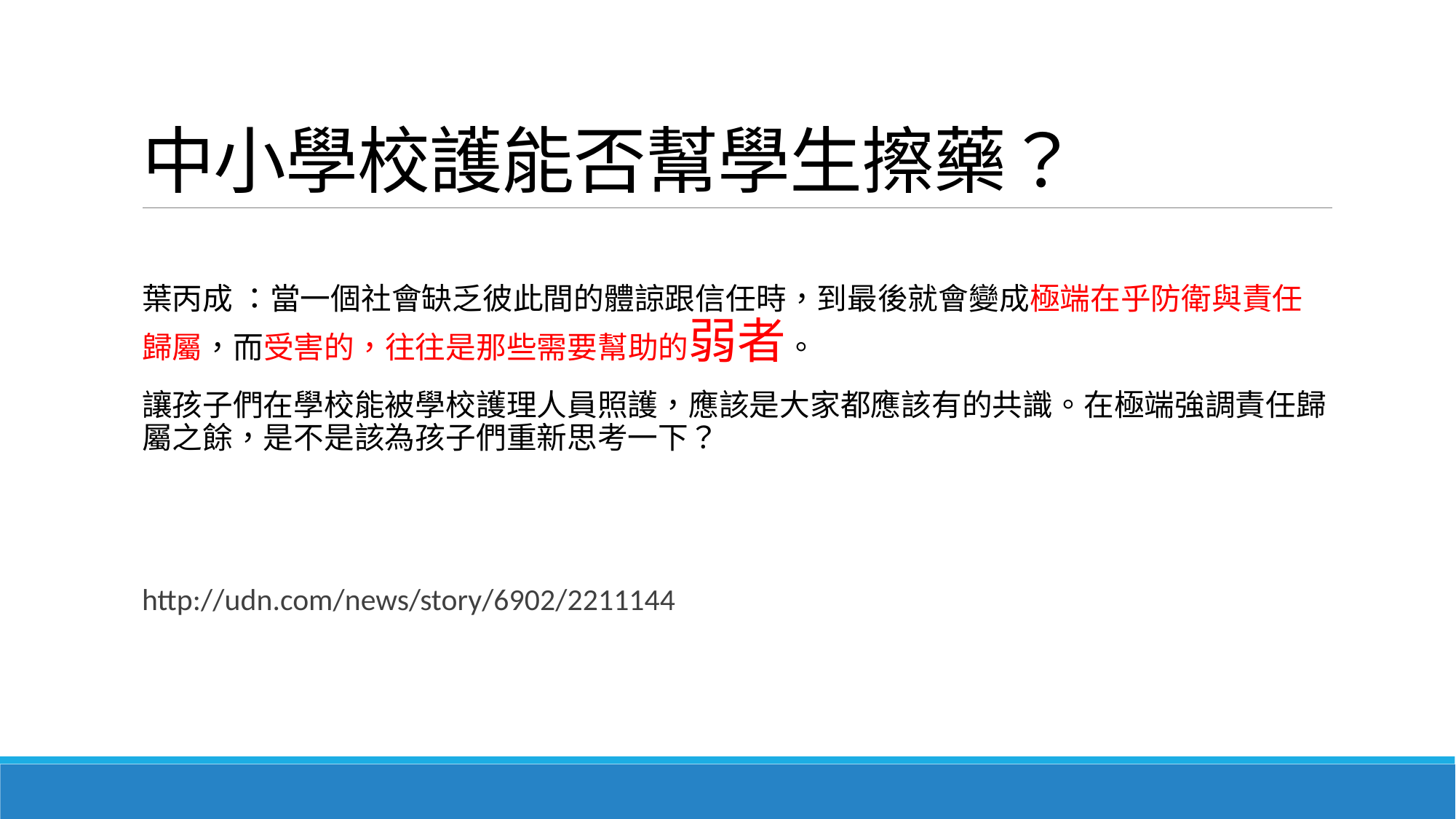

# 中小學校護能否幫學生擦藥？

葉丙成 ：當一個社會缺乏彼此間的體諒跟信任時，到最後就會變成極端在乎防衛與責任歸屬，而受害的，往往是那些需要幫助的弱者。
讓孩子們在學校能被學校護理人員照護，應該是大家都應該有的共識。在極端強調責任歸屬之餘，是不是該為孩子們重新思考一下？

http://udn.com/news/story/6902/2211144